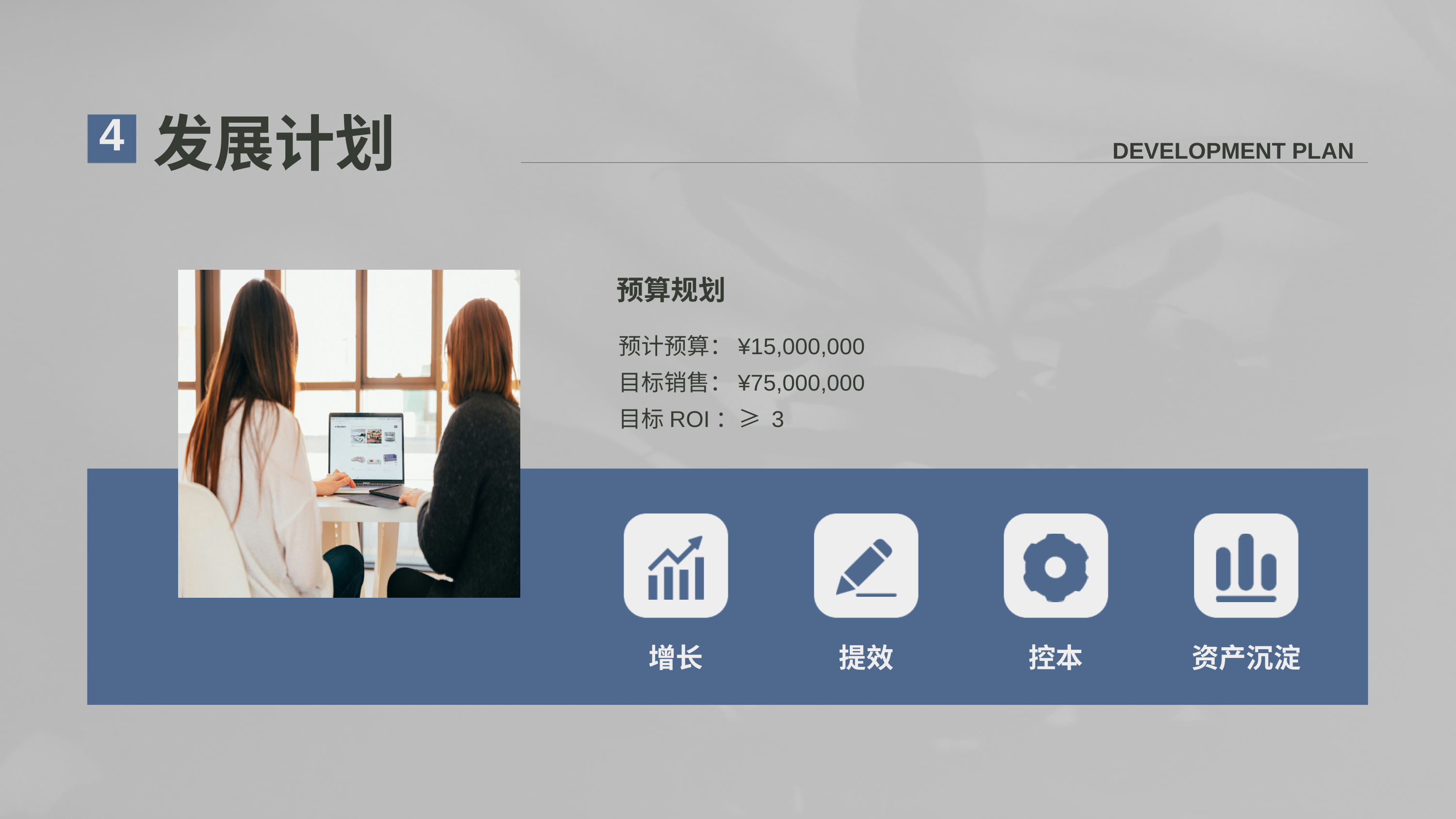

发展计划
4
DEVELOPMENT PLAN

预算规划

预计预算：¥15,000,000
目标销售：¥75,000,000
目标ROI：≥ 3

增长
提效
控本
资产沉淀